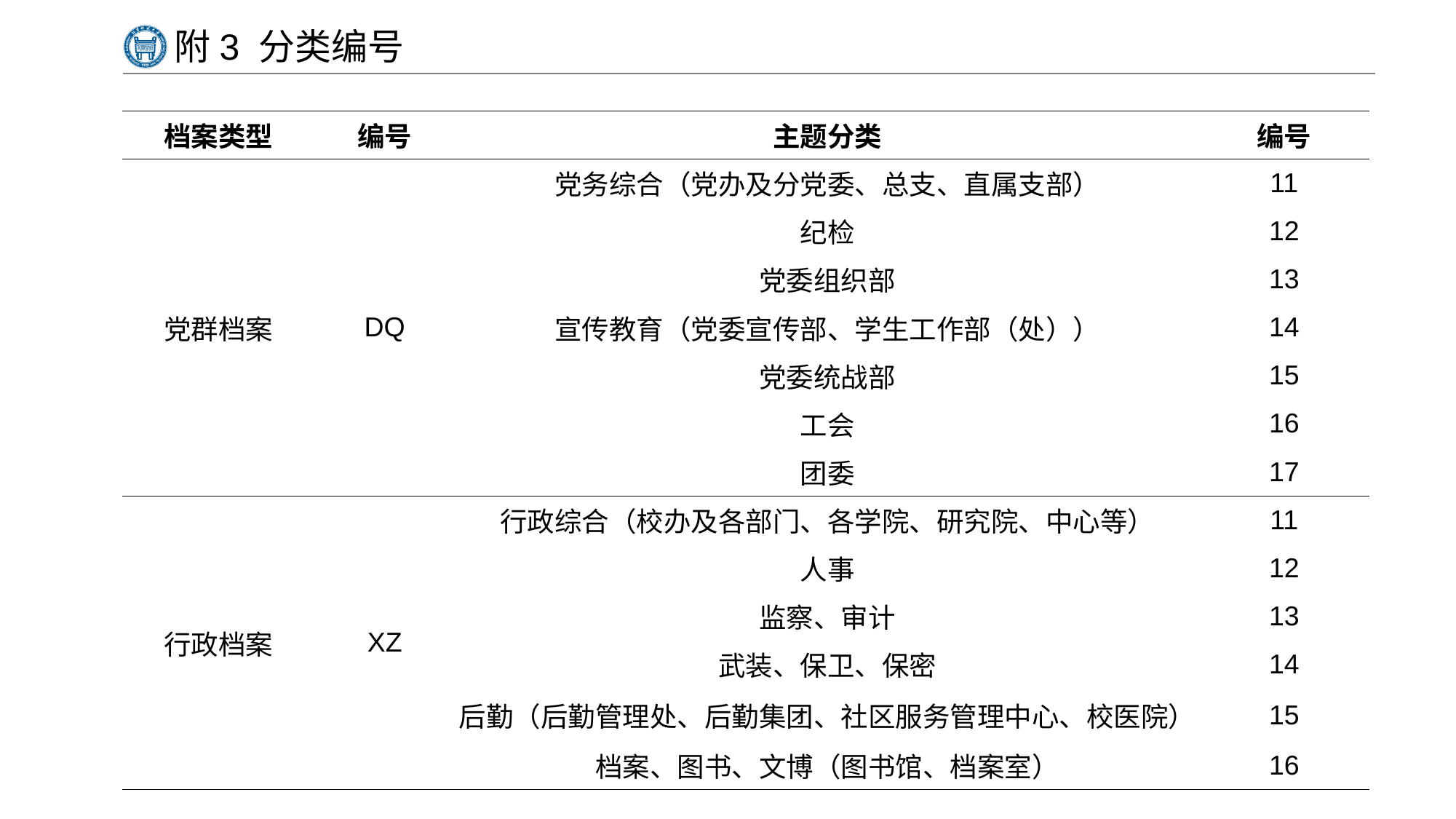

# 附3 分类编号
| 档案类型 | 编号 | 主题分类 | 编号 |
| --- | --- | --- | --- |
| 党群档案 | DQ | 党务综合（党办及分党委、总支、直属支部） | 11 |
|  |  | 纪检 | 12 |
|  |  | 党委组织部 | 13 |
|  |  | 宣传教育（党委宣传部、学生工作部（处）） | 14 |
|  |  | 党委统战部 | 15 |
|  |  | 工会 | 16 |
|  |  | 团委 | 17 |
| 行政档案 | XZ | 行政综合（校办及各部门、各学院、研究院、中心等） | 11 |
|  |  | 人事 | 12 |
|  |  | 监察、审计 | 13 |
|  |  | 武装、保卫、保密 | 14 |
|  |  | 后勤（后勤管理处、后勤集团、社区服务管理中心、校医院） | 15 |
|  |  | 档案、图书、文博（图书馆、档案室） | 16 |